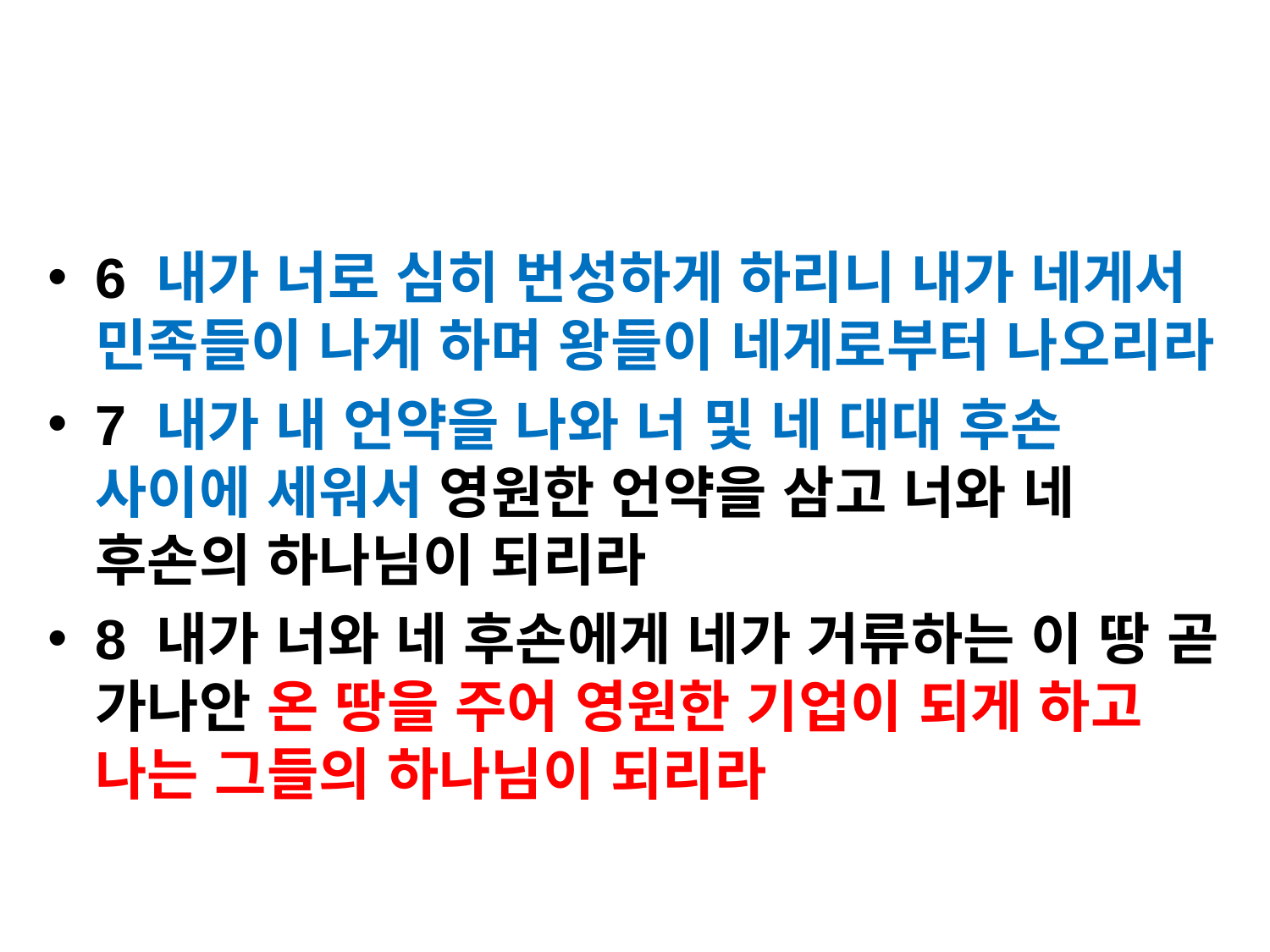

#

6 내가 너로 심히 번성하게 하리니 내가 네게서 민족들이 나게 하며 왕들이 네게로부터 나오리라
7 내가 내 언약을 나와 너 및 네 대대 후손 사이에 세워서 영원한 언약을 삼고 너와 네 후손의 하나님이 되리라
8 내가 너와 네 후손에게 네가 거류하는 이 땅 곧 가나안 온 땅을 주어 영원한 기업이 되게 하고 나는 그들의 하나님이 되리라